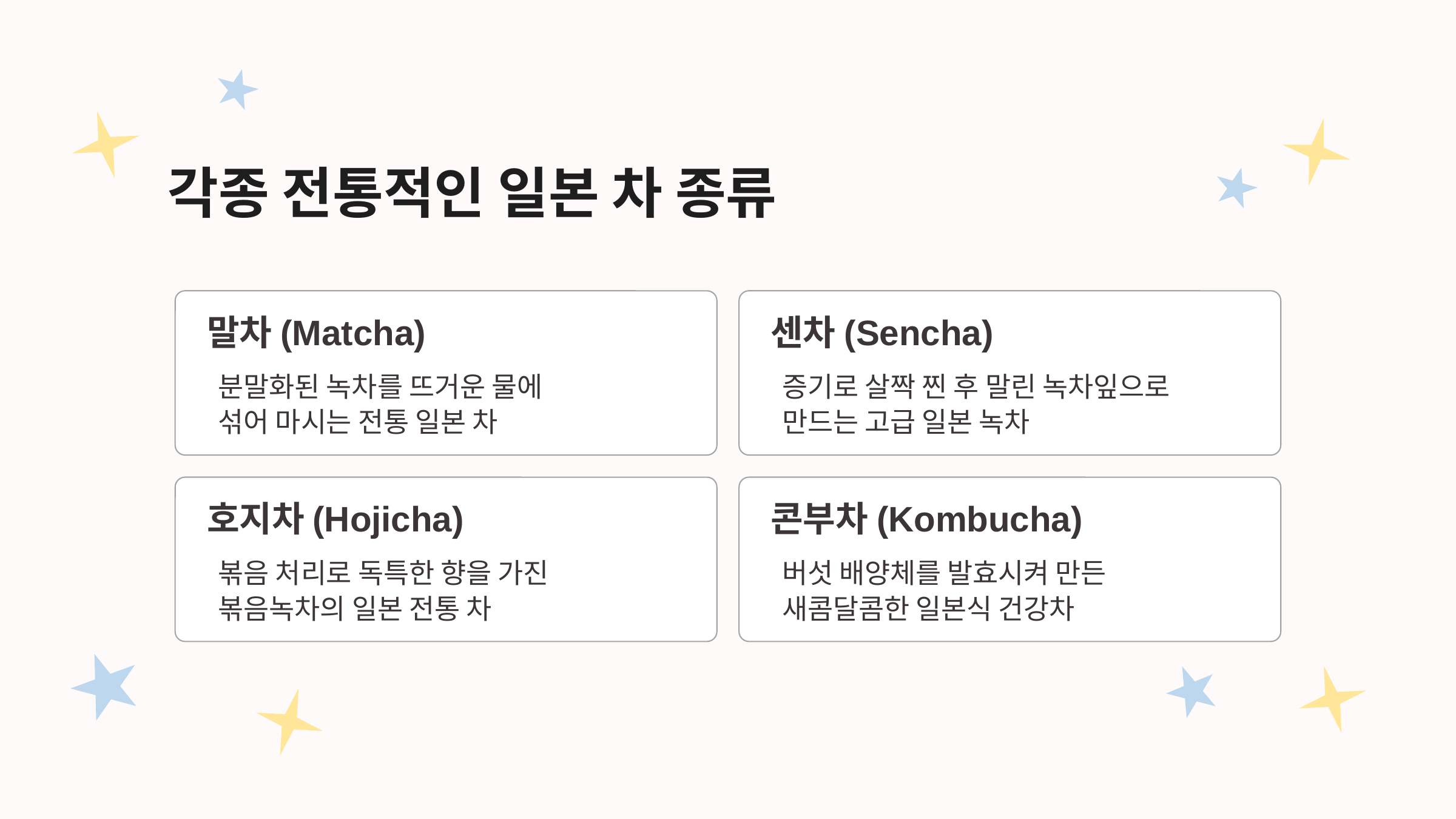

각종 전통적인 일본 차 종류

말차(Matcha)
센차(Sencha)
분말화된 녹차를 뜨거운 물에
섞어 마시는 전통 일본 차
증기로 살짝 찐 후 말린 녹차잎으로
만드는 고급 일본 녹차

호지차(Hojicha)
콘부차(Kombucha)
볶음 처리로 독특한 향을 가진
볶음녹차의 일본 전통 차
버섯 배양체를 발효시켜 만든
새콤달콤한 일본식 건강차